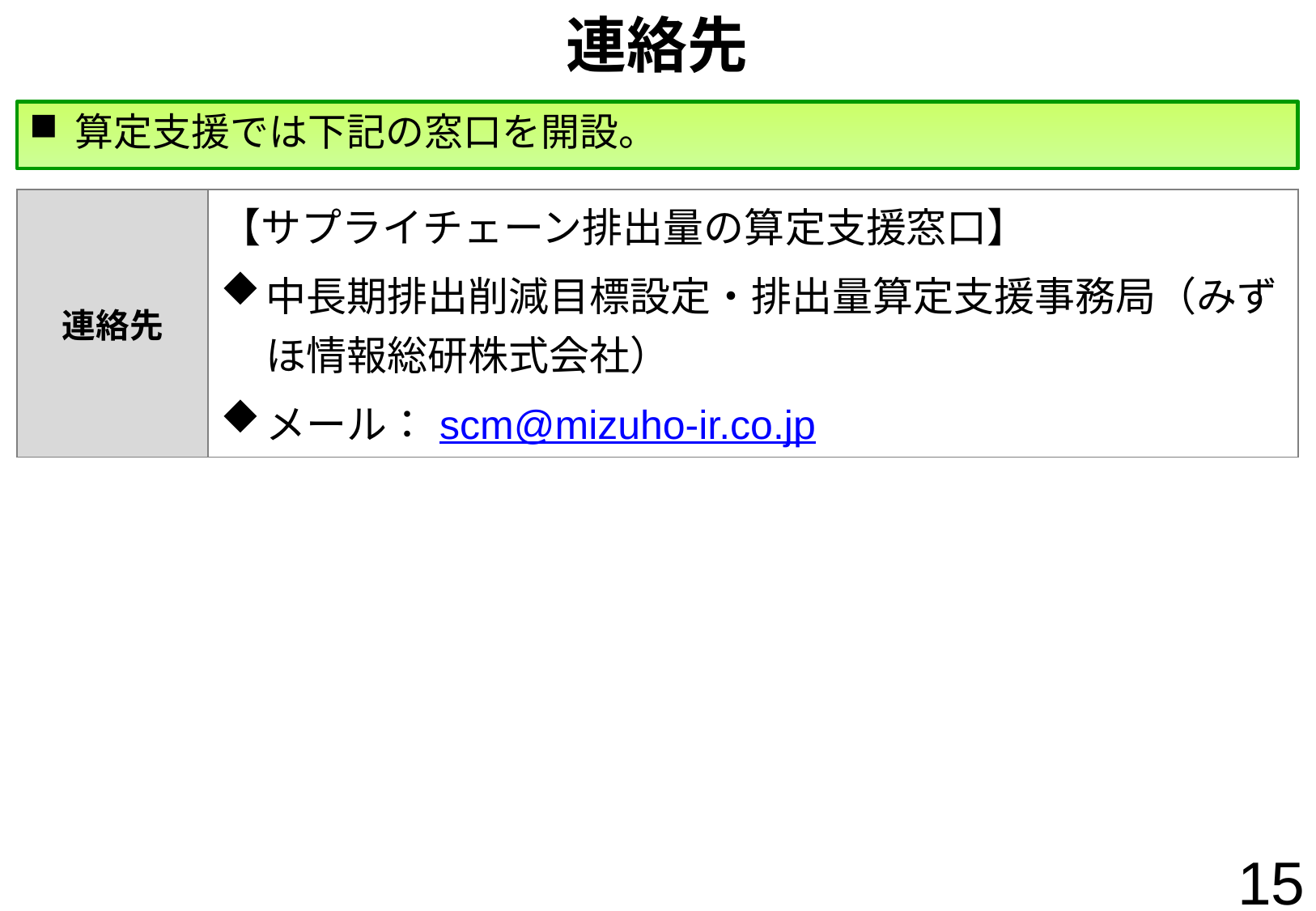

# 連絡先
算定支援では下記の窓口を開設。
| 連絡先 | 【サプライチェーン排出量の算定支援窓口】 中長期排出削減目標設定・排出量算定支援事務局（みずほ情報総研株式会社） メール：scm@mizuho-ir.co.jp |
| --- | --- |
15